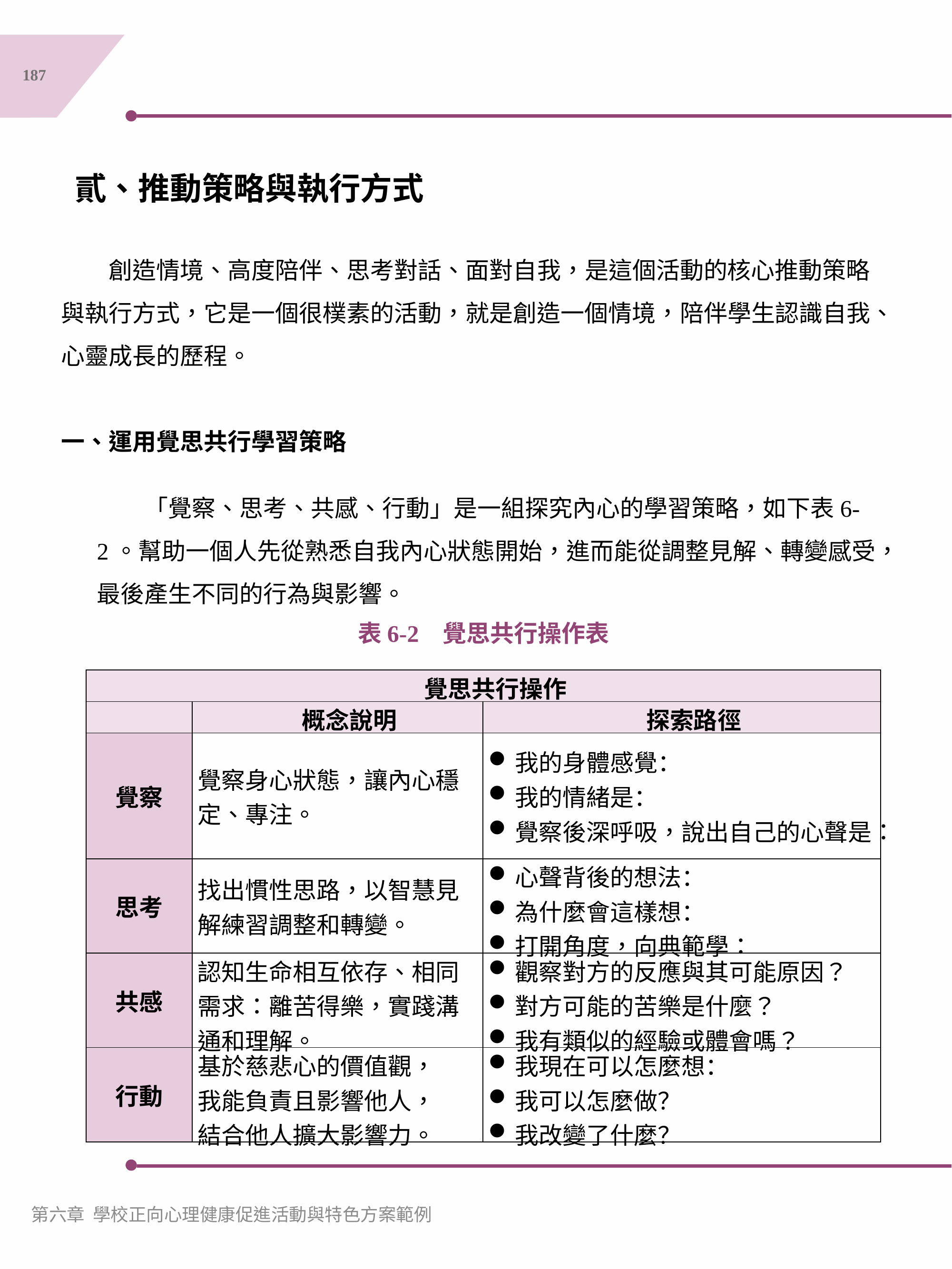

187
貳、推動策略與執行方式
　　創造情境、高度陪伴、思考對話、面對自我，是這個活動的核心推動策略與執行方式，它是一個很樸素的活動，就是創造一個情境，陪伴學生認識自我、心靈成長的歷程。

一、運用覺思共行學習策略
　　「覺察、思考、共感、行動」是一組探究內心的學習策略，如下表6-2。幫助一個人先從熟悉自我內心狀態開始，進而能從調整見解、轉變感受，最後產生不同的行為與影響。
表6-2   覺思共行操作表
| 覺思共行操作 |  |  |
| --- | --- | --- |
|  | 概念說明 | 探索路徑 |
| 覺察 | 覺察身心狀態，讓內心穩定、專注。 | 我的身體感覺： 我的情緒是： 覺察後深呼吸，說出自己的心聲是： |
| 思考 | 找出慣性思路，以智慧見解練習調整和轉變。 | 心聲背後的想法： 為什麼會這樣想： 打開角度，向典範學： |
| 共感 | 認知生命相互依存、相同需求：離苦得樂，實踐溝通和理解。 | 觀察對方的反應與其可能原因？ 對方可能的苦樂是什麼？ 我有類似的經驗或體會嗎？ |
| 行動 | 基於慈悲心的價值觀， 我能負責且影響他人， 結合他人擴大影響力。 | 我現在可以怎麼想： 我可以怎麼做？ 我改變了什麼？ |
第六章  學校正向心理健康促進活動與特色方案範例